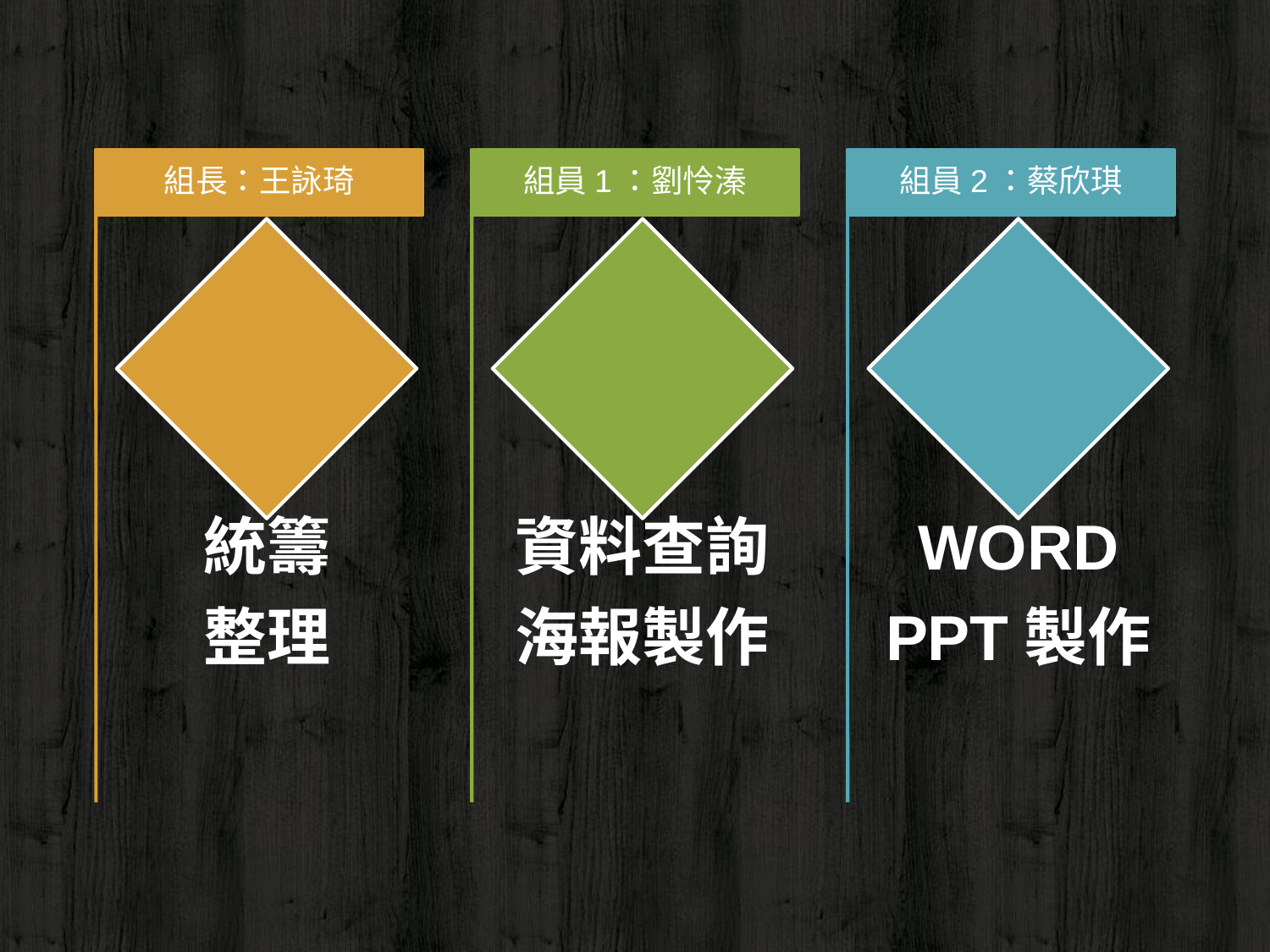

統籌
整理
組長：王詠琦
資料查詢
海報製作
組員1：劉怜溱
WORD
PPT製作
組員2：蔡欣琪